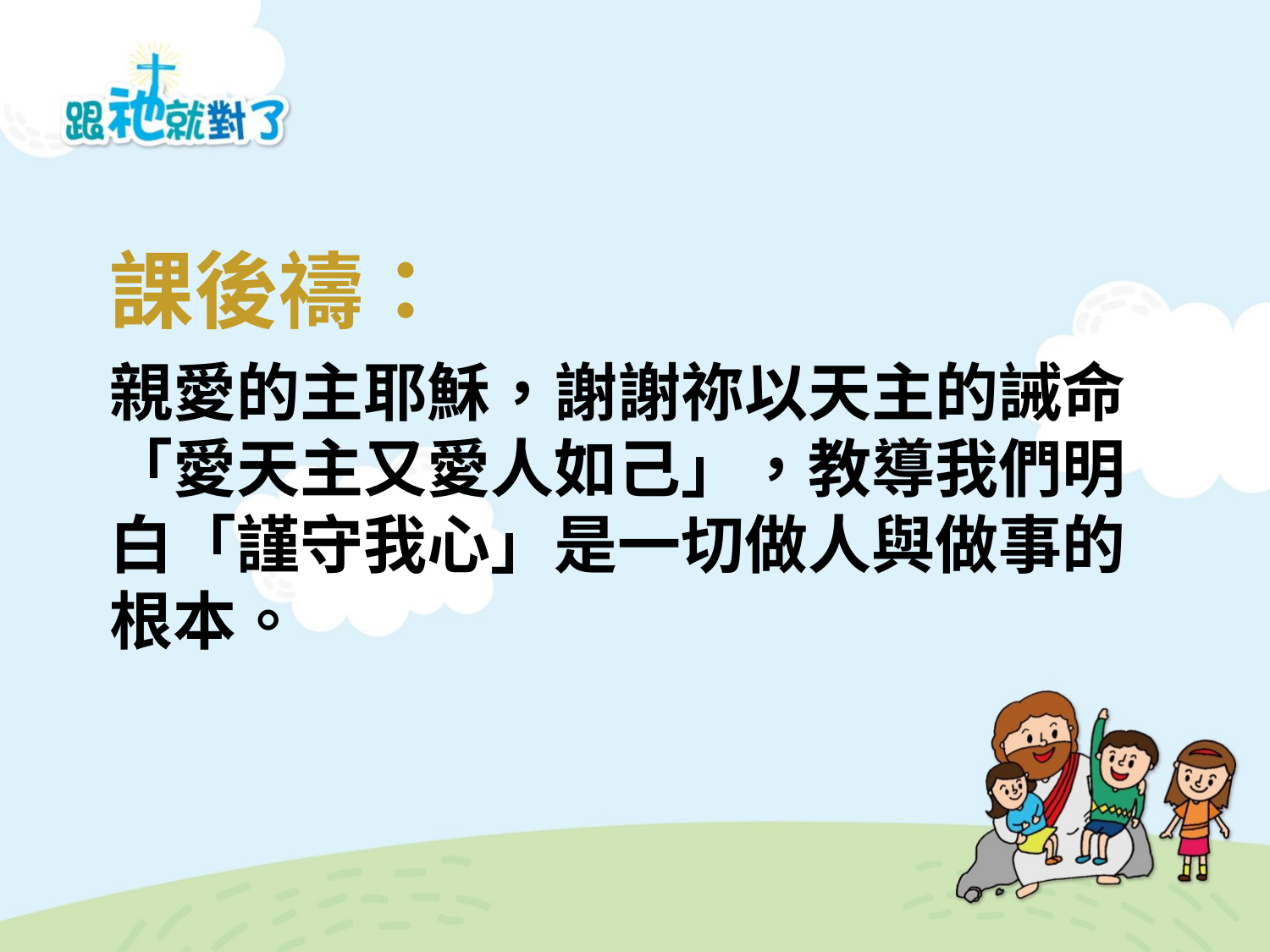

課後禱：
親愛的主耶穌，謝謝祢以天主的誡命「愛天主又愛人如己」，教導我們明白「謹守我心」是一切做人與做事的根本。